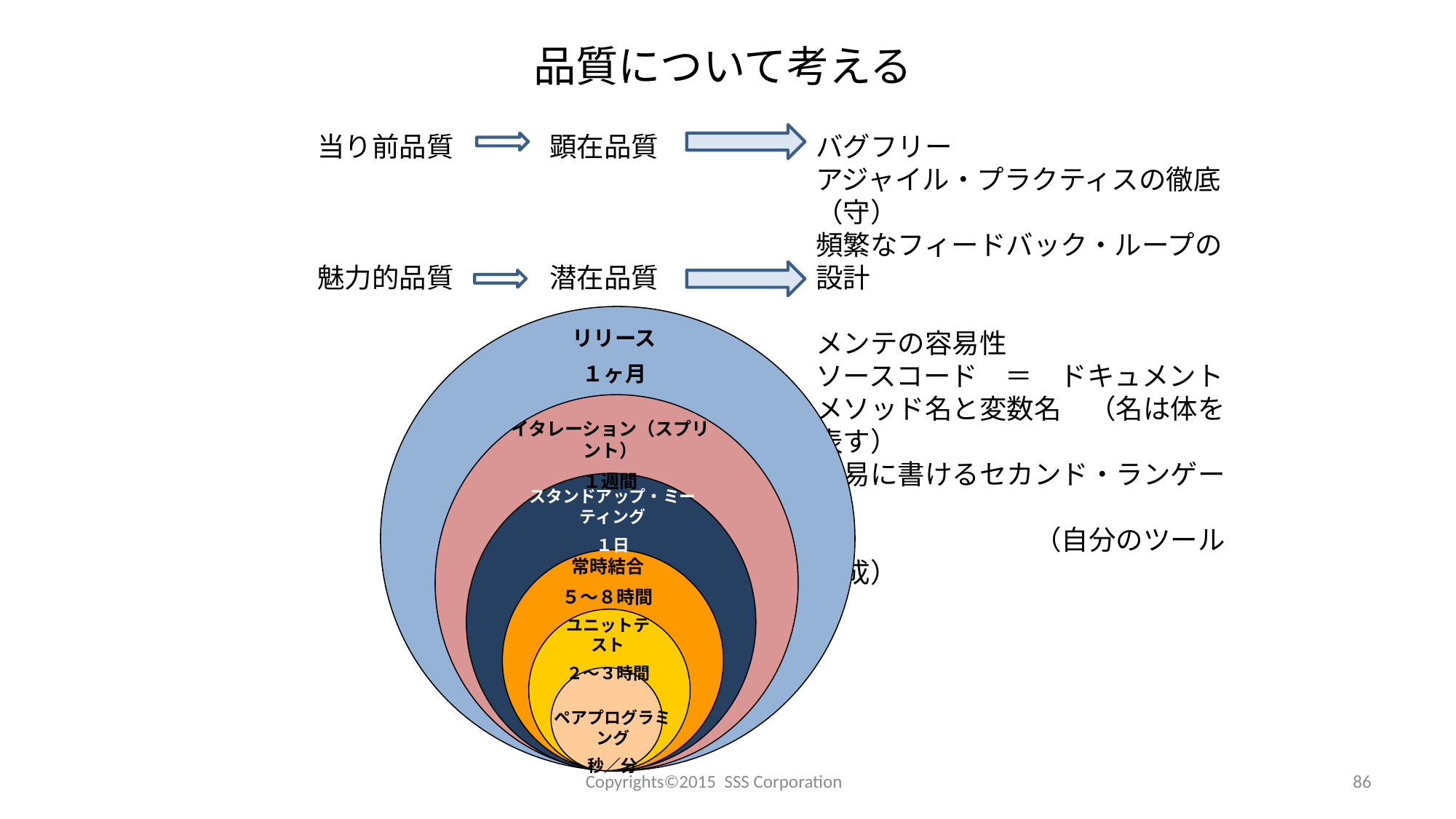

# 品質について考える
バグフリー
アジャイル・プラクティスの徹底（守）
頻繁なフィードバック・ループの設計

メンテの容易性
ソースコード　＝　ドキュメント
メソッド名と変数名　（名は体を表す）
簡易に書けるセカンド・ランゲージ
	　　　　（自分のツール作成）
顕在品質

潜在品質
当り前品質

魅力的品質

リリース
１ヶ月

イタレーション（スプリント）
１週間

スタンドアップ・ミーティング
１日

常時結合
５～８時間

ユニットテスト
２～３時間

ペアプログラミング
秒／分
Copyrights©2015  SSS Corporation
86